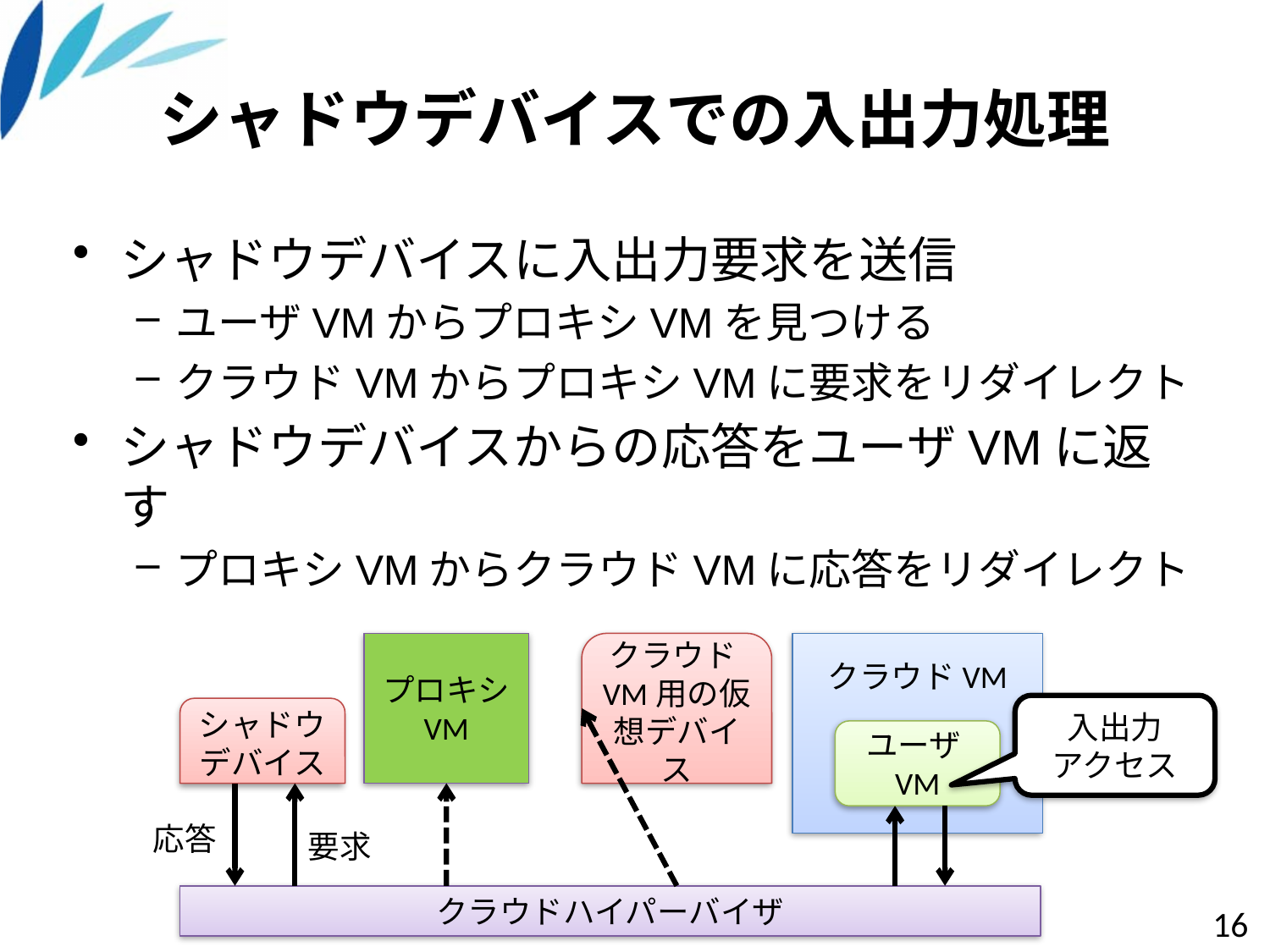

# シャドウデバイスでの入出力処理
シャドウデバイスに入出力要求を送信
ユーザVMからプロキシVMを見つける
クラウドVMからプロキシVMに要求をリダイレクト
シャドウデバイスからの応答をユーザVMに返す
プロキシVMからクラウドVMに応答をリダイレクト

プロキシ
VM
クラウドVM用の仮想デバイス
クラウドVM

入出力
アクセス
ユーザVM
シャドウ
デバイス
応答
要求
クラウドハイパーバイザ
16